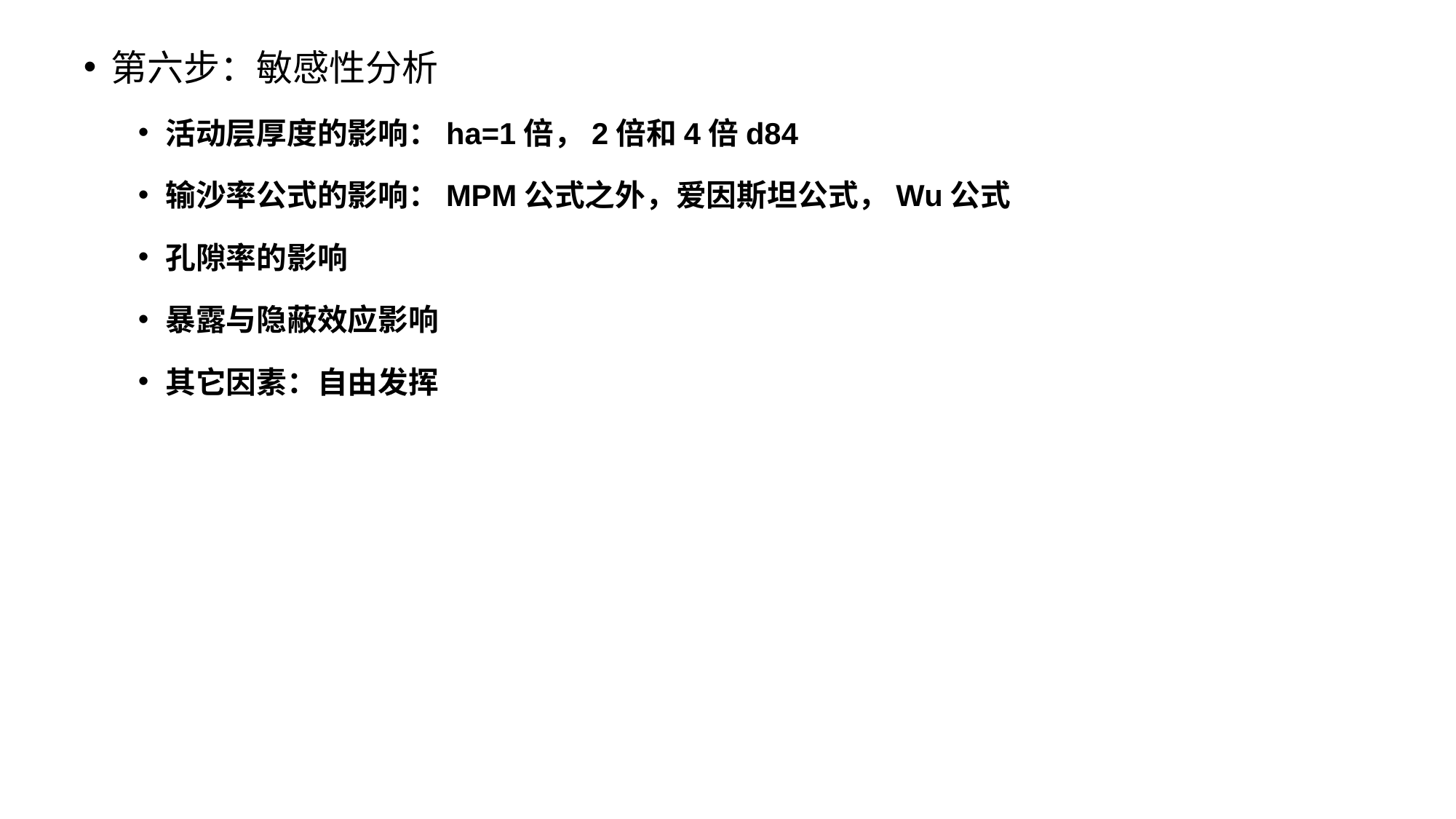

第六步：敏感性分析
活动层厚度的影响：ha=1倍，2倍和4倍d84
输沙率公式的影响：MPM公式之外，爱因斯坦公式，Wu公式
孔隙率的影响
暴露与隐蔽效应影响
其它因素：自由发挥